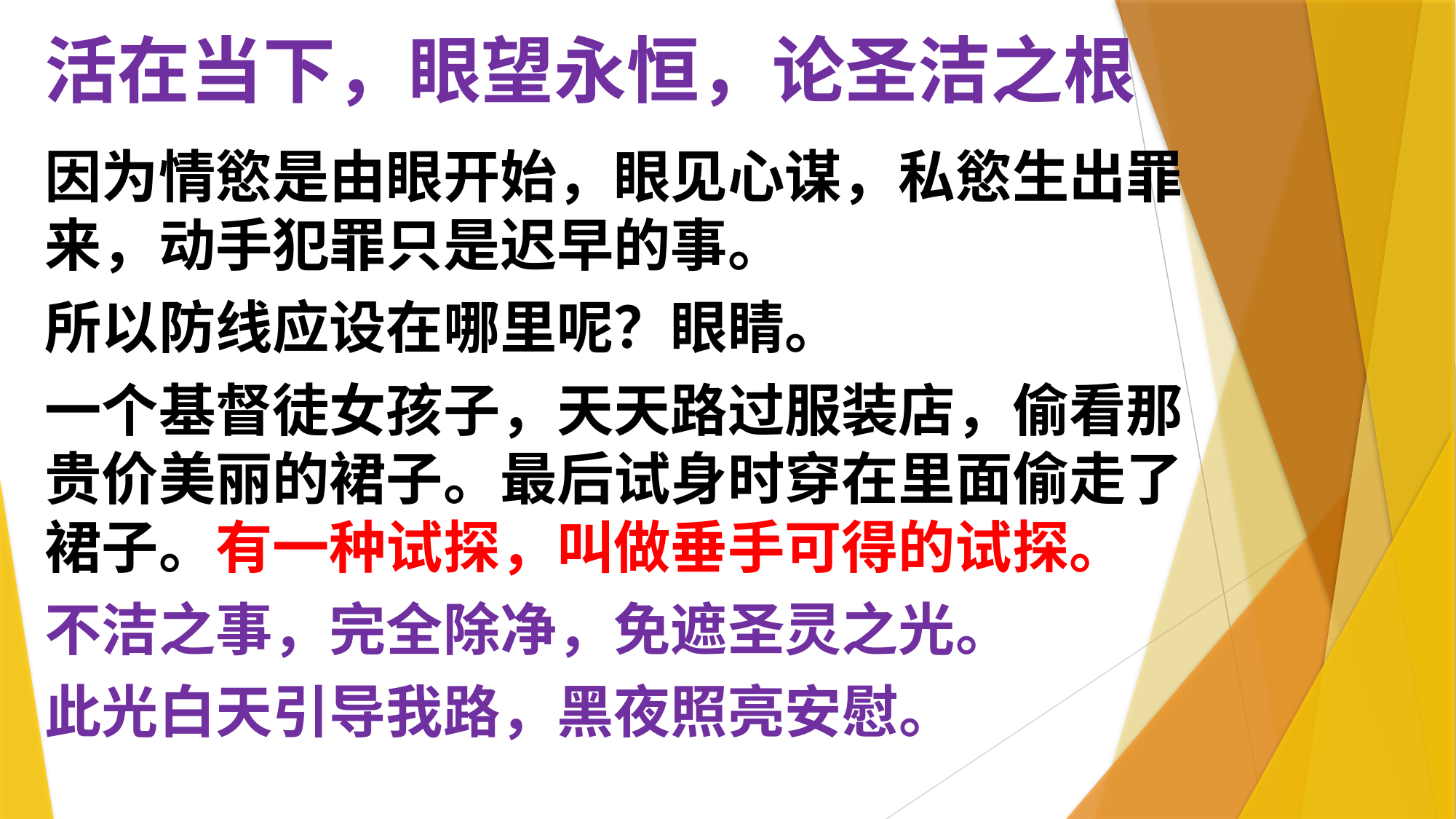

# 活在当下，眼望永恒，论圣洁之根
因为情慾是由眼开始，眼见心谋，私慾生出罪来，动手犯罪只是迟早的事。
所以防线应设在哪里呢？眼睛。
一个基督徒女孩子，天天路过服装店，偷看那贵价美丽的裙子。最后试身时穿在里面偷走了裙子。有一种试探，叫做垂手可得的试探。
不洁之事，完全除净，免遮圣灵之光。
此光白天引导我路，黑夜照亮安慰。